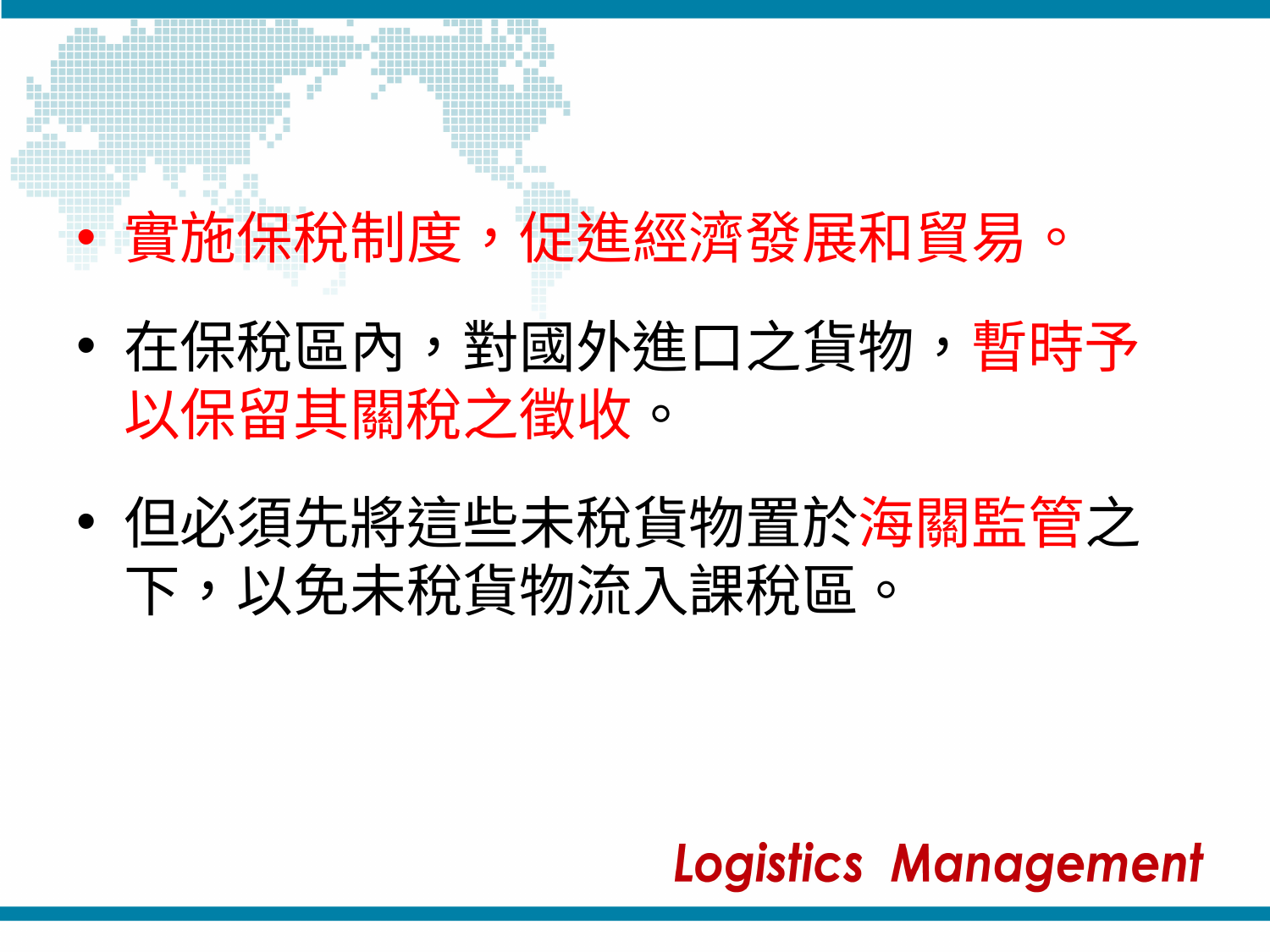

#
實施保稅制度，促進經濟發展和貿易。

在保稅區內，對國外進口之貨物，暫時予以保留其關稅之徵收。

但必須先將這些未稅貨物置於海關監管之下，以免未稅貨物流入課稅區。